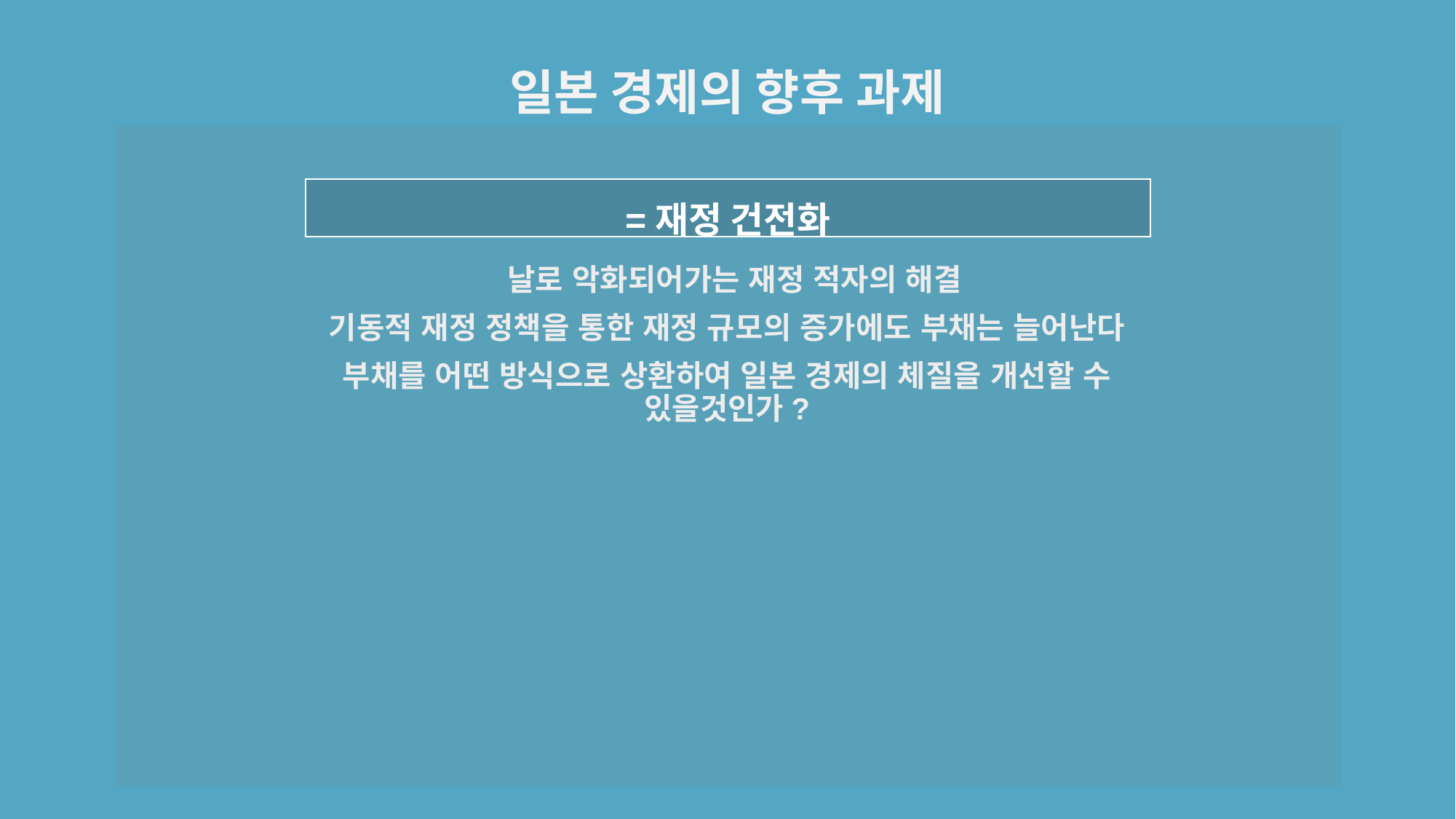

일본 경제의 향후 과제

=재정 건전화
 날로 악화되어가는 재정 적자의 해결
기동적 재정 정책을 통한 재정 규모의 증가에도 부채는 늘어난다
부채를 어떤 방식으로 상환하여 일본 경제의 체질을 개선할 수 있을것인가?